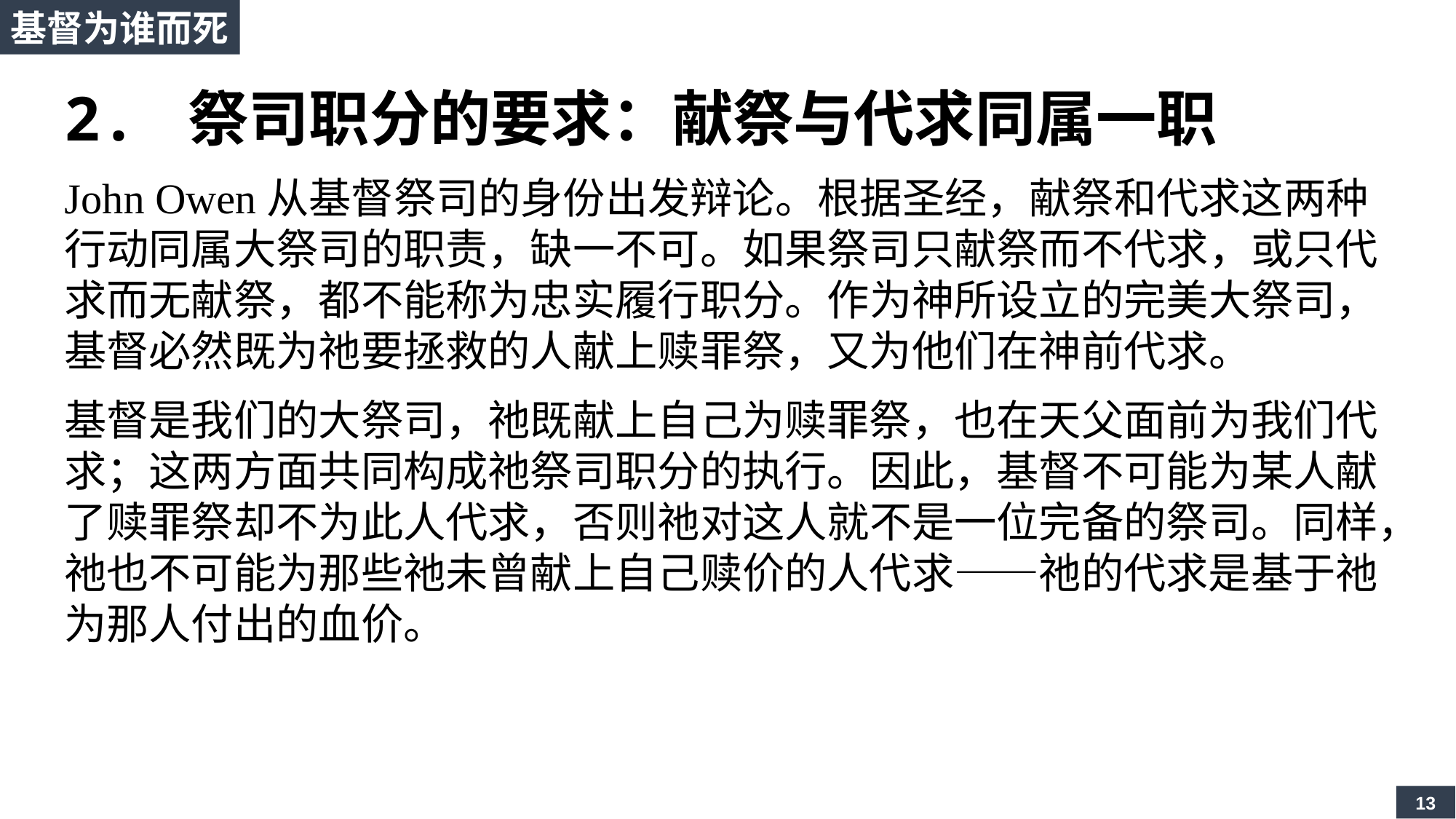

基督为谁而死
2. 祭司职分的要求：献祭与代求同属一职
John Owen从基督祭司的身份出发辩论。根据圣经，献祭和代求这两种行动同属大祭司的职责，缺一不可。如果祭司只献祭而不代求，或只代求而无献祭，都不能称为忠实履行职分。作为神所设立的完美大祭司，基督必然既为祂要拯救的人献上赎罪祭，又为他们在神前代求。
基督是我们的大祭司，祂既献上自己为赎罪祭，也在天父面前为我们代求；这两方面共同构成祂祭司职分的执行。因此，基督不可能为某人献了赎罪祭却不为此人代求，否则祂对这人就不是一位完备的祭司。同样，祂也不可能为那些祂未曾献上自己赎价的人代求——祂的代求是基于祂为那人付出的血价。
13